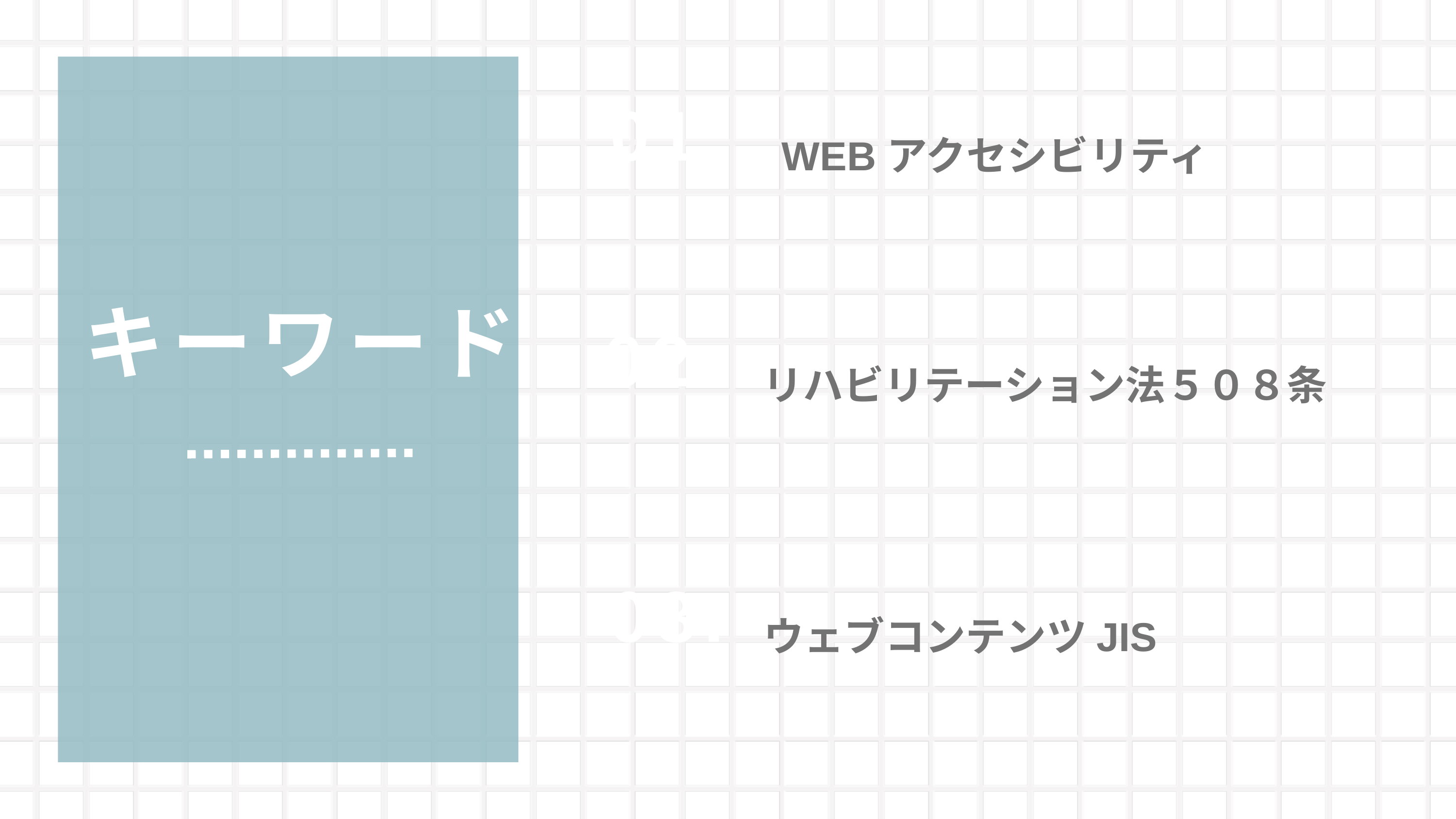

01.
WEBアクセシビリティ
キーワード
02.
リハビリテーション法５０８条

03.
ウェブコンテンツJIS